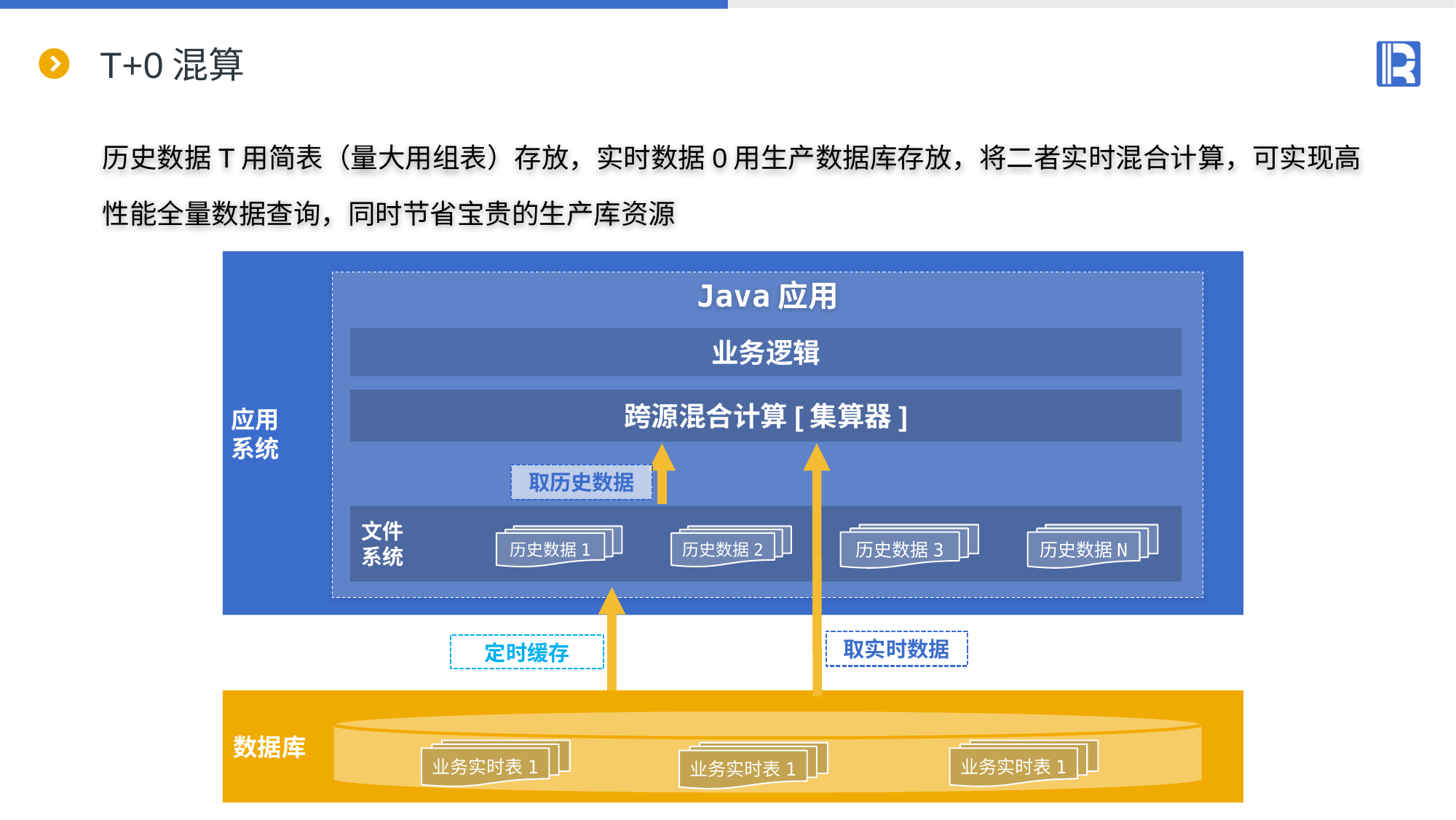

# T+0混算
历史数据T用简表（量大用组表）存放，实时数据0用生产数据库存放，将二者实时混合计算，可实现高性能全量数据查询，同时节省宝贵的生产库资源
应用
系统
Java应用
业务逻辑
跨源混合计算[集算器]
取历史数据
文件
系统
历史数据3
历史数据N
历史数据1
历史数据2
定时缓存
取实时数据
数据库

业务实时表1
业务实时表1
业务实时表1